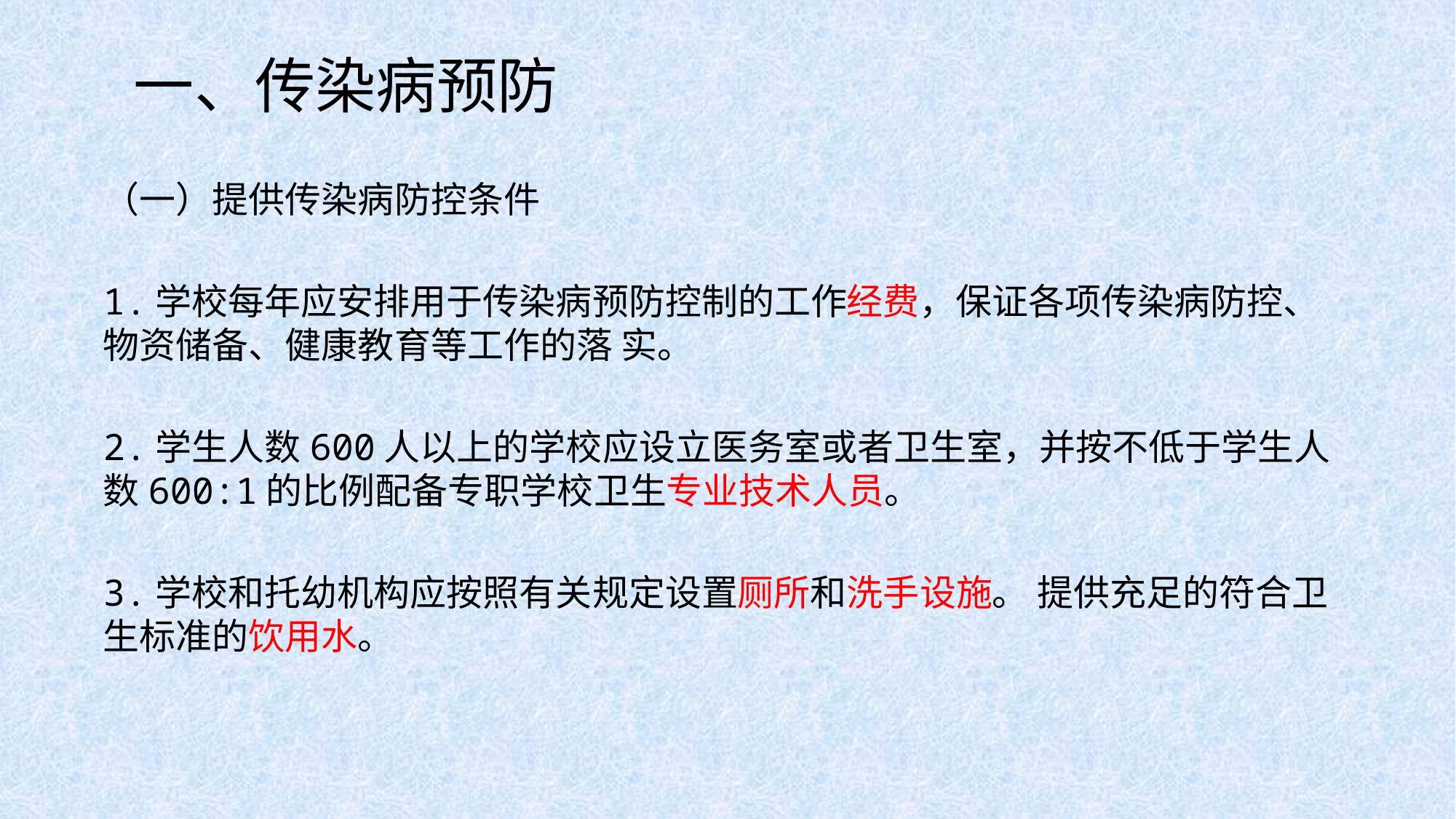

# 一、传染病预防
（一）提供传染病防控条件

1.学校每年应安排用于传染病预防控制的工作经费，保证各项传染病防控、物资储备、健康教育等工作的落 实。

2.学生人数600人以上的学校应设立医务室或者卫生室，并按不低于学生人数600:1的比例配备专职学校卫生专业技术人员。

3.学校和托幼机构应按照有关规定设置厕所和洗手设施。 提供充足的符合卫生标准的饮用水。